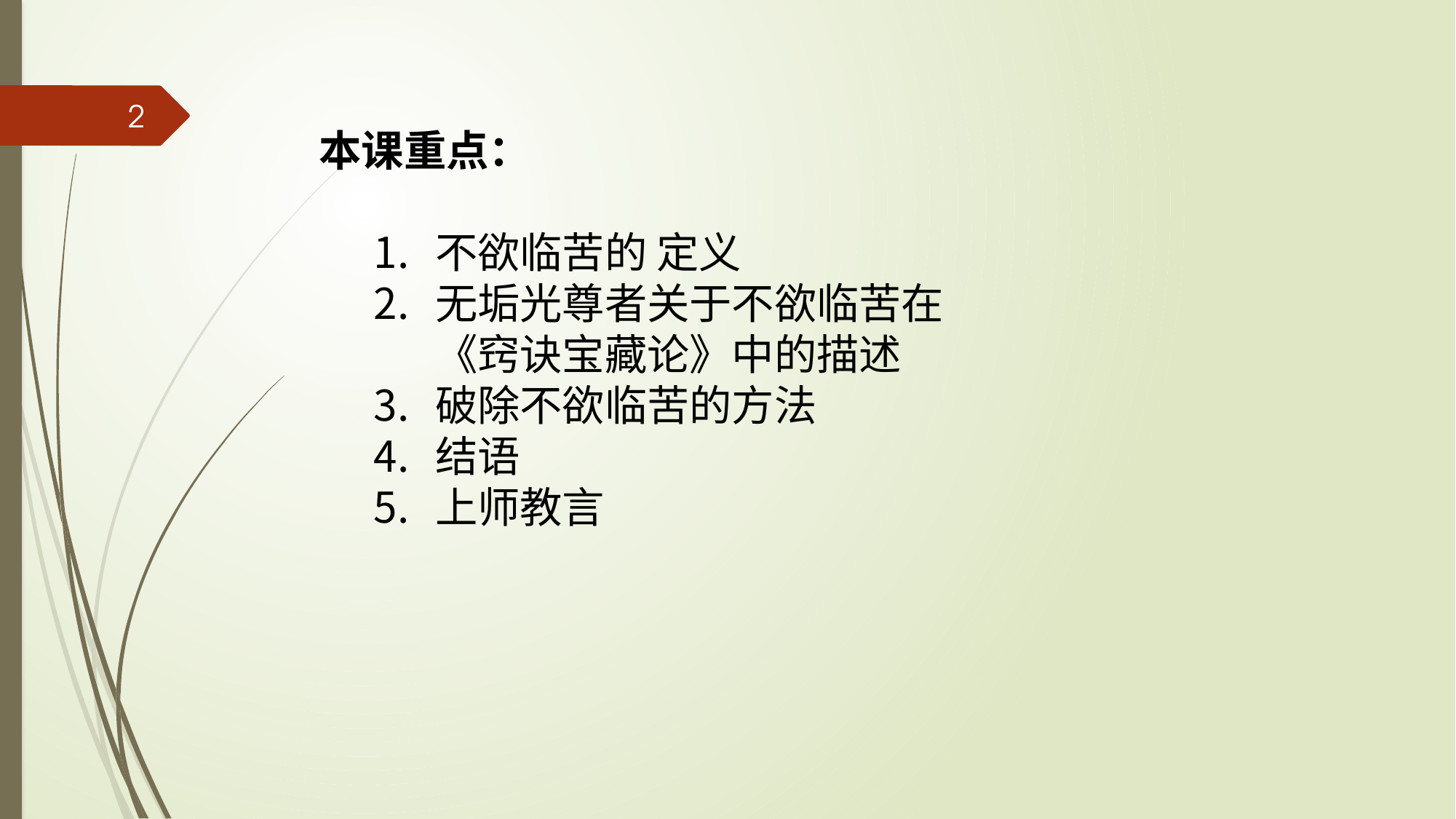

2
本课重点：

不欲临苦的 定义
无垢光尊者关于不欲临苦在《窍诀宝藏论》中的描述
破除不欲临苦的方法
结语
上师教言